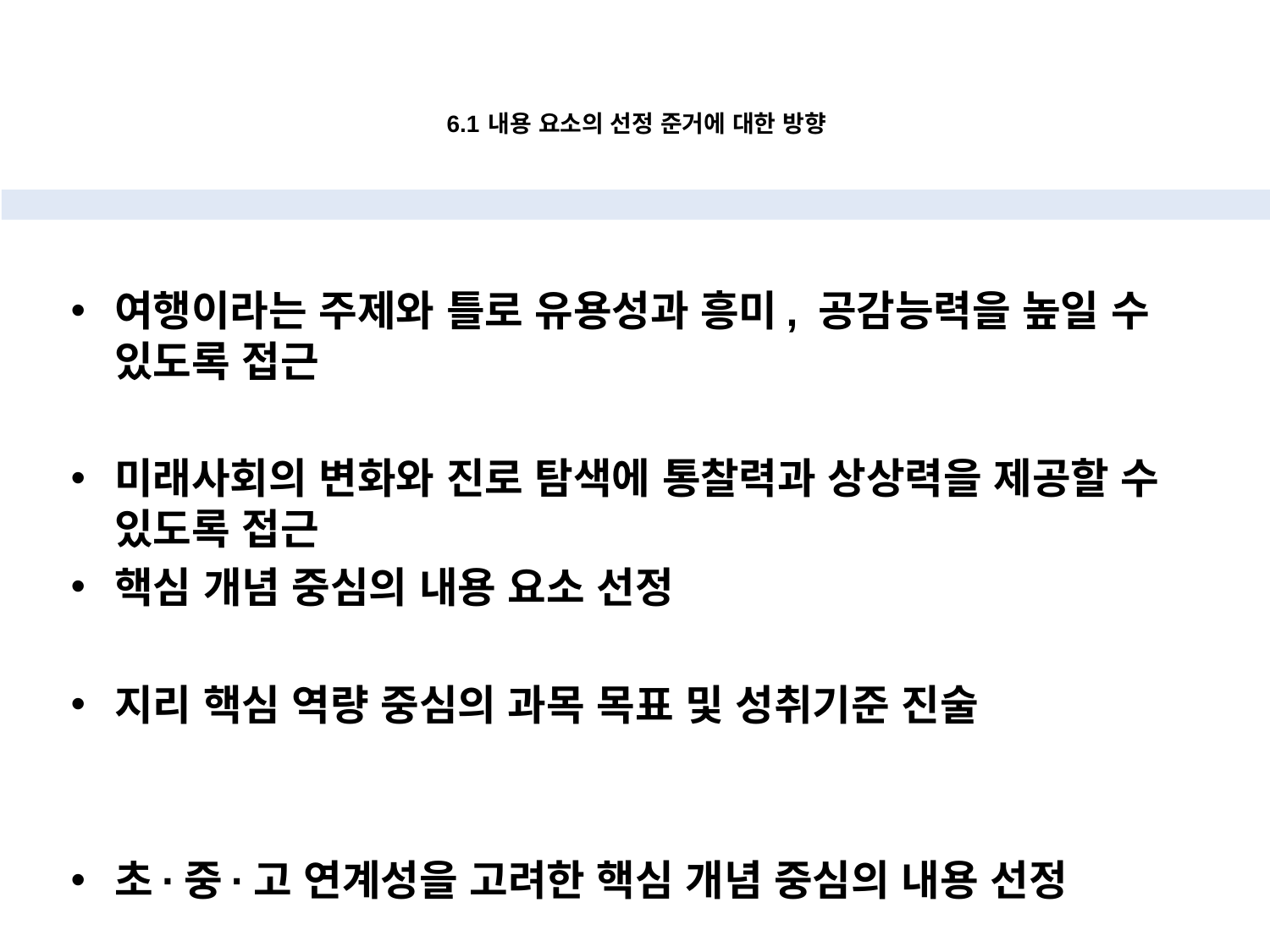

# 6.1 내용 요소의 선정 준거에 대한 방향

여행이라는 주제와 틀로 유용성과 흥미, 공감능력을 높일 수 있도록 접근

미래사회의 변화와 진로 탐색에 통찰력과 상상력을 제공할 수 있도록 접근
핵심 개념 중심의 내용 요소 선정

지리 핵심 역량 중심의 과목 목표 및 성취기준 진술

초·중·고 연계성을 고려한 핵심 개념 중심의 내용 선정